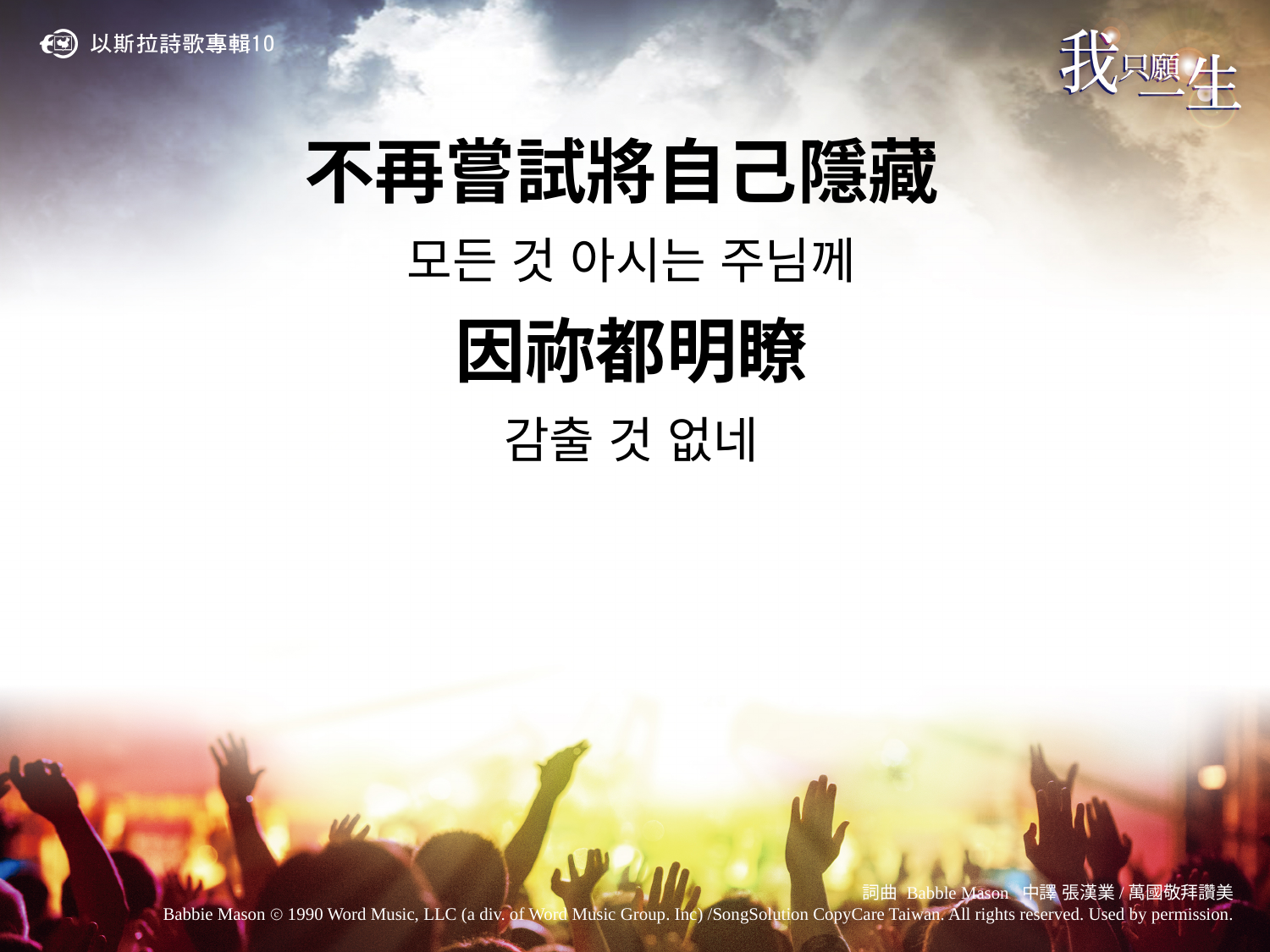

不再嘗試將自己隱藏
모든 것 아시는 주님께
因祢都明瞭
감출 것 없네
詞曲 Babble Mason  中譯 張漢業/萬國敬拜讚美
Babbie Mason ⓒ 1990 Word Music, LLC (a div. of Word Music Group. Inc) /SongSolution CopyCare Taiwan. All rights reserved. Used by permission.